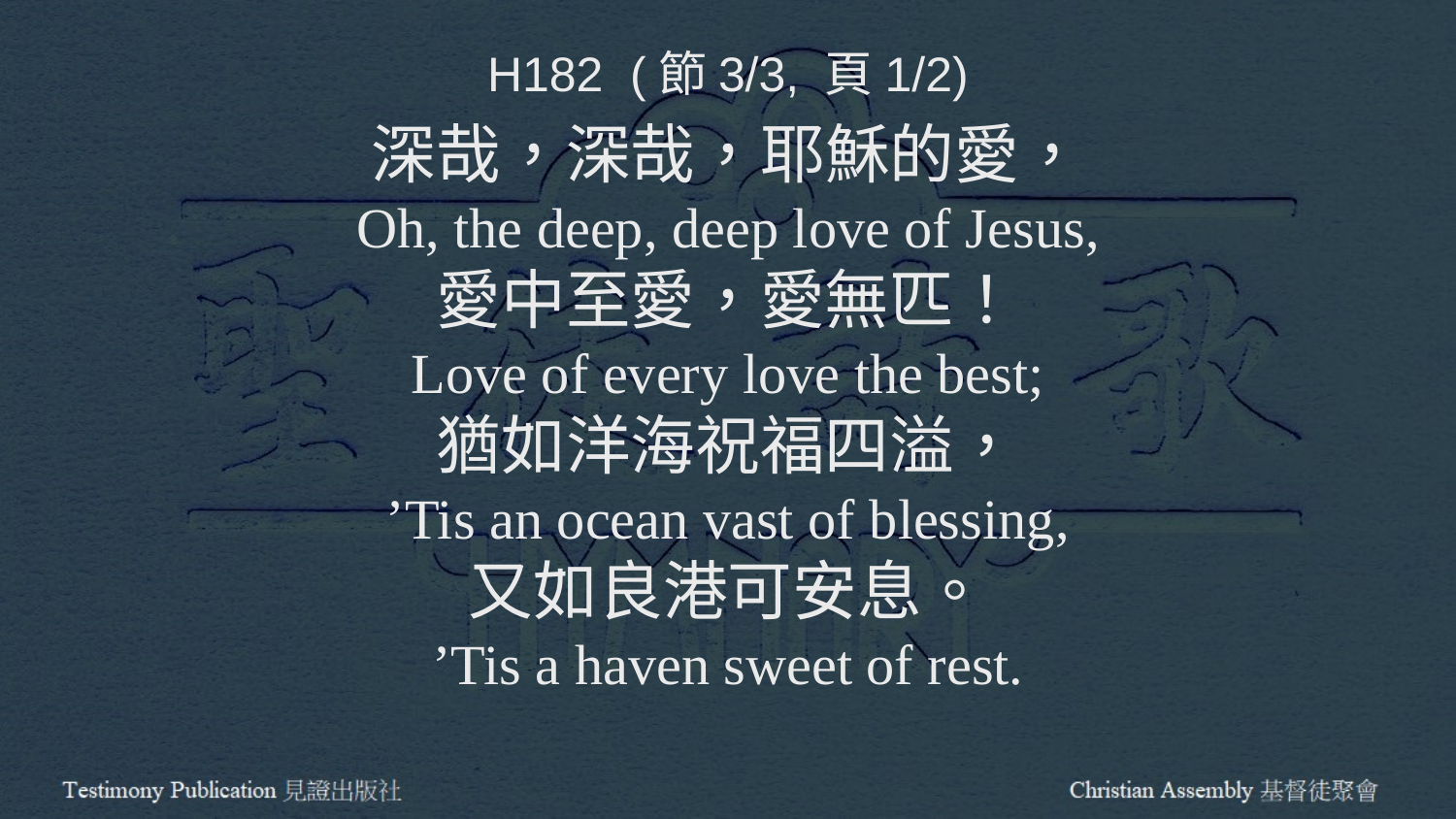

H182  (節3/3, 頁1/2)
深哉，深哉，耶穌的愛，
Oh, the deep, deep love of Jesus,
愛中至愛，愛無匹！
Love of every love the best;
猶如洋海祝福四溢，
’Tis an ocean vast of blessing,
又如良港可安息。
’Tis a haven sweet of rest.